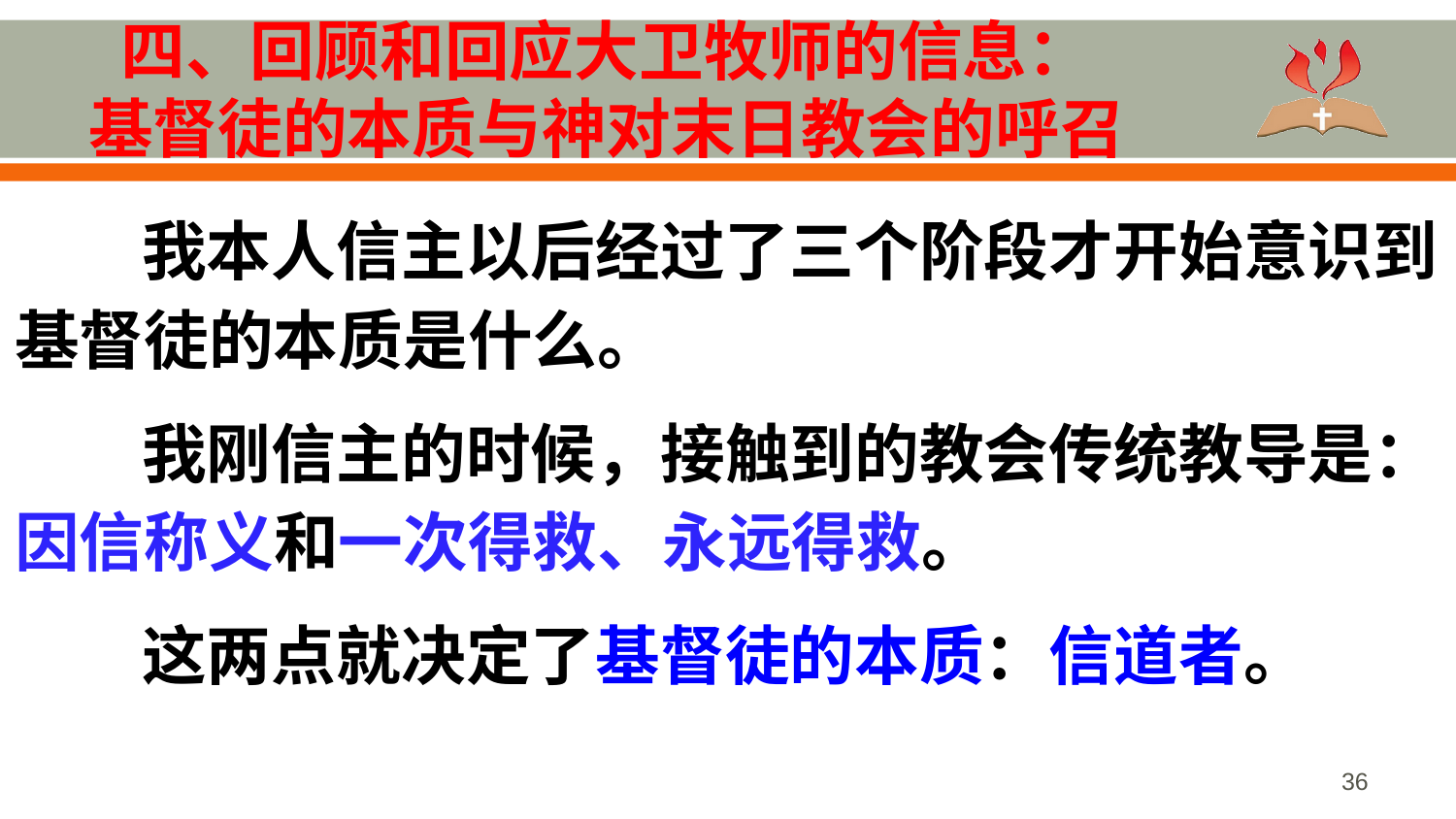

# 四、回顾和回应大卫牧师的信息： 基督徒的本质与神对末日教会的呼召
我本人信主以后经过了三个阶段才开始意识到基督徒的本质是什么。
我刚信主的时候，接触到的教会传统教导是：因信称义和一次得救、永远得救。
这两点就决定了基督徒的本质：信道者。

36